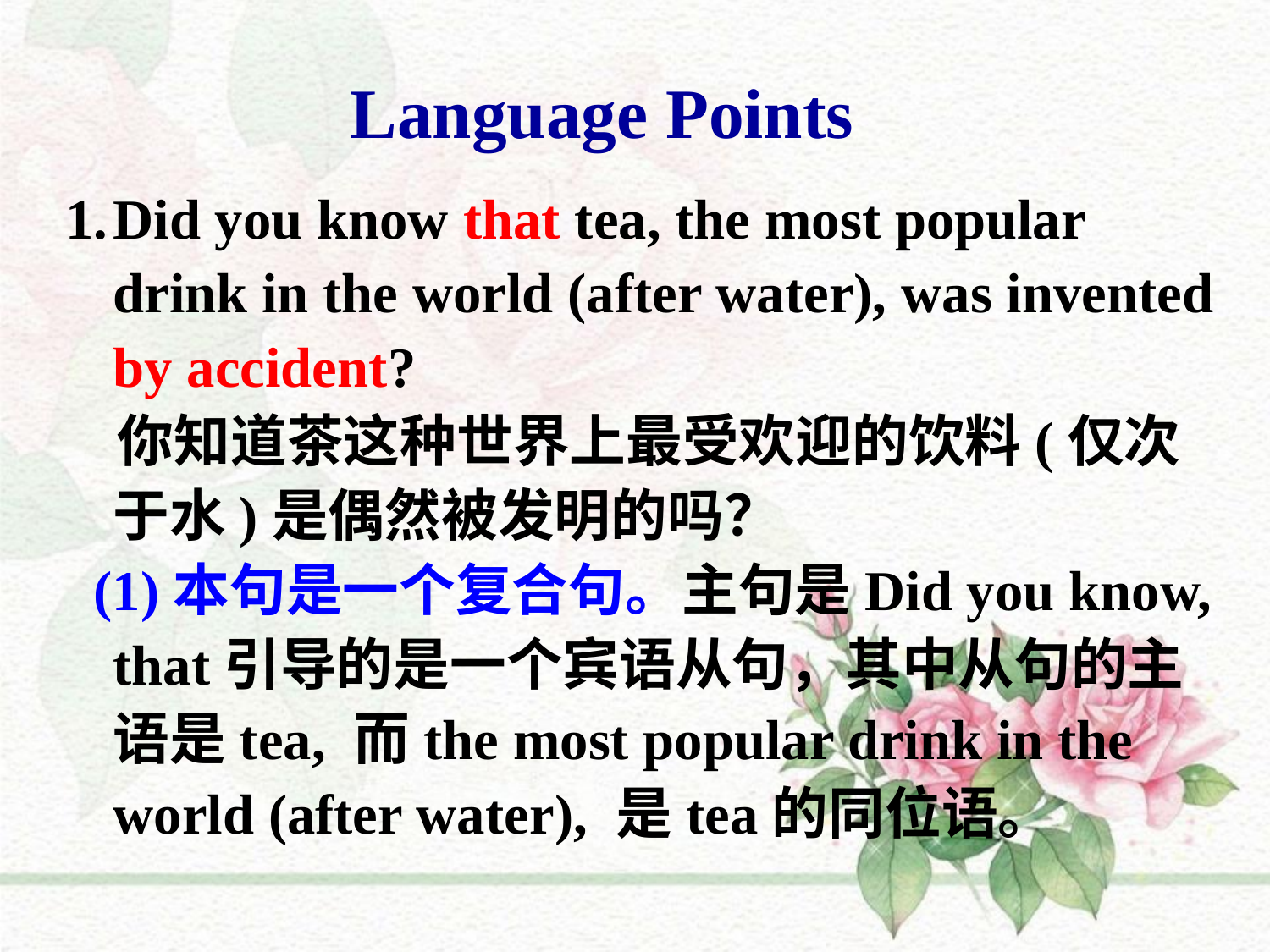

Language Points
Did you know that tea, the most popular   drink in the world (after water), was invented by accident?
   你知道茶这种世界上最受欢迎的饮料(仅次于水)是偶然被发明的吗？
  (1)本句是一个复合句。主句是Did you know, that引导的是一个宾语从句，其中从句的主语是tea, 而the most popular drink in the world (after water), 是tea的同位语。